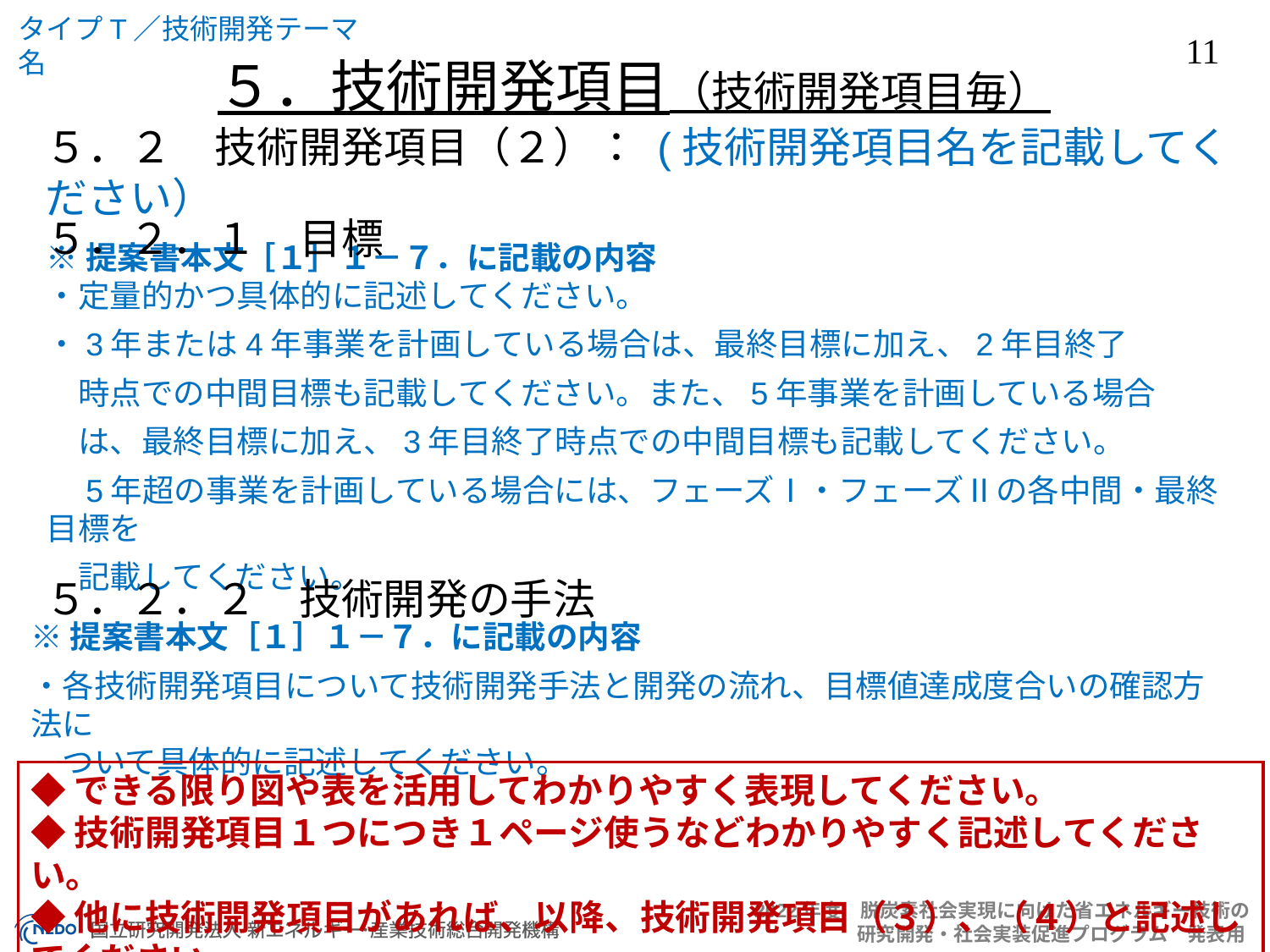

５．技術開発項目（技術開発項目毎）
５．２　技術開発項目（２）： (技術開発項目名を記載してください）
５．２．１　目標
※提案書本文［１］１－７．に記載の内容
・定量的かつ具体的に記述してください。
・3年または4年事業を計画している場合は、最終目標に加え、2年目終了
　時点での中間目標も記載してください。また、5年事業を計画している場合
　は、最終目標に加え、3年目終了時点での中間目標も記載してください。
　5年超の事業を計画している場合には、フェーズⅠ・フェーズⅡの各中間・最終目標を
　記載してください。
５．２．２　技術開発の手法
※提案書本文［１］１－７．に記載の内容
・各技術開発項目について技術開発手法と開発の流れ、目標値達成度合いの確認方法に
　ついて具体的に記述してください。
◆できる限り図や表を活用してわかりやすく表現してください。
◆技術開発項目１つにつき１ページ使うなどわかりやすく記述してください。
◆他に技術開発項目があれば、以降、技術開発項目（３）、（４）と記述してください。